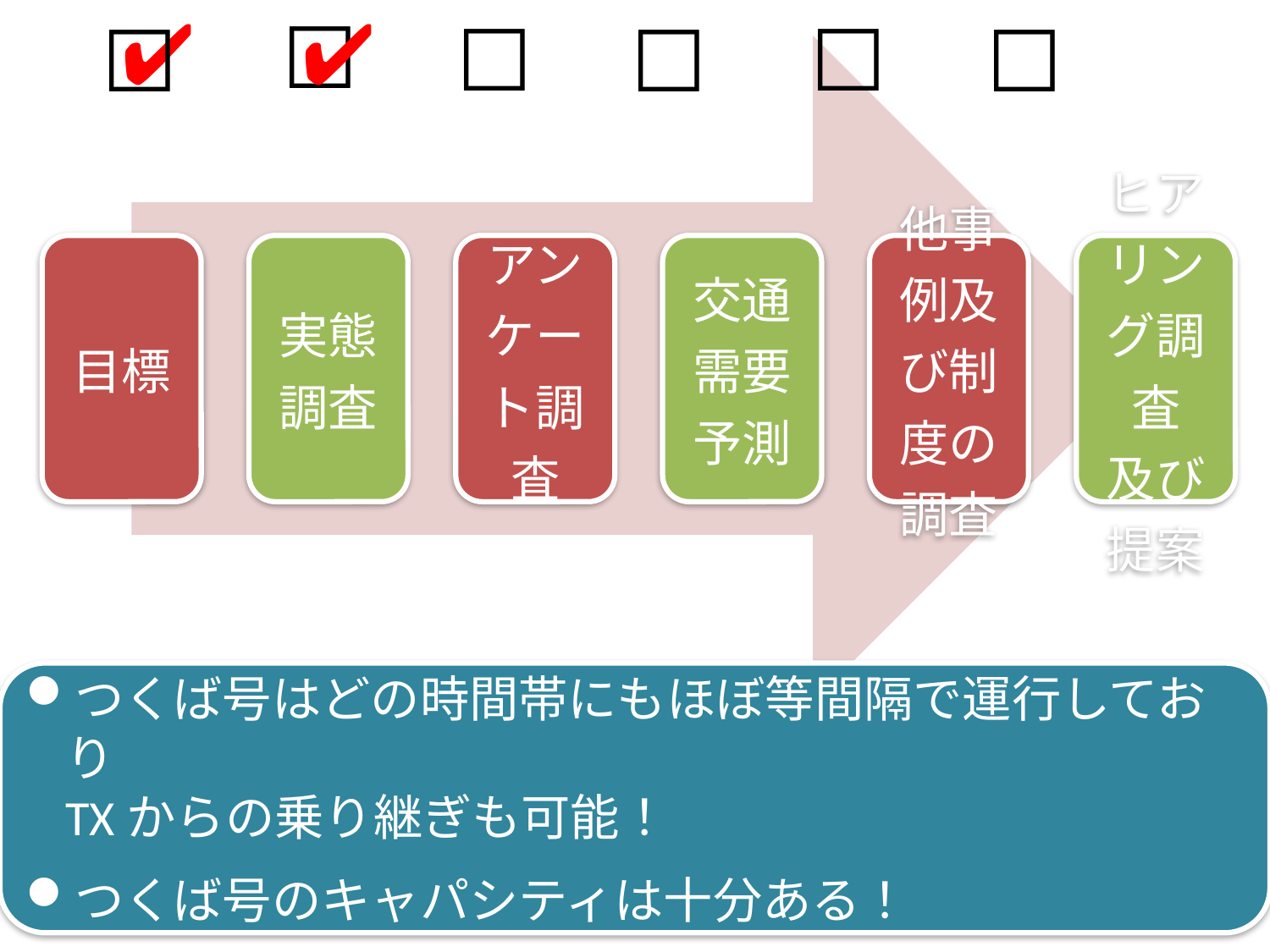

✔
✔
☐
☐
☐
☐
☐
☐
目標
アンケート調査
実態調査
ヒアリング調査
及び提案
交通需要予測
他事例及び制度の調査
つくば号はどの時間帯にもほぼ等間隔で運行しており
TXからの乗り継ぎも可能！
つくば号のキャパシティは十分ある！